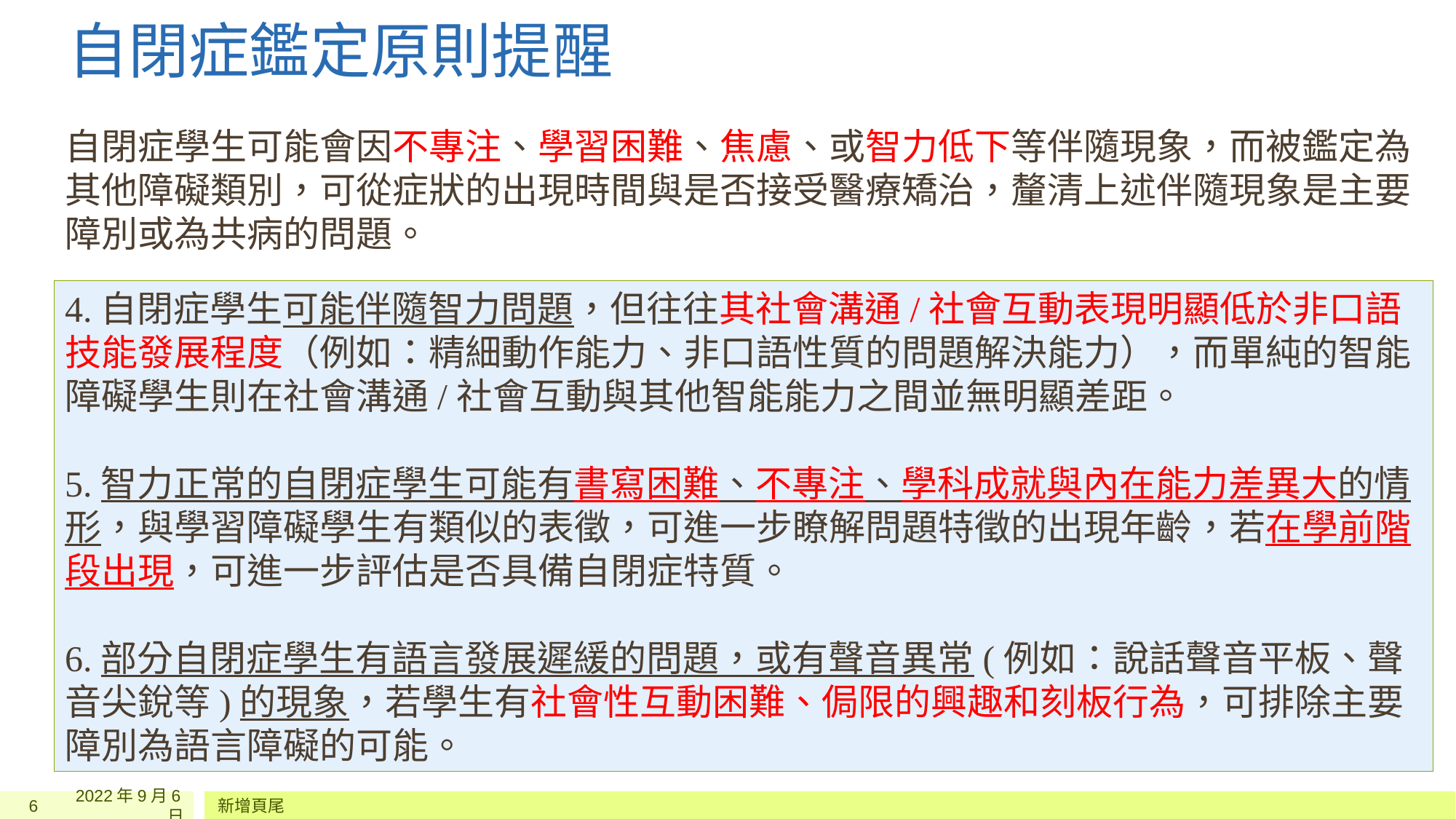

自閉症鑑定原則提醒
自閉症學生可能會因不專注、學習困難、焦慮、或智力低下等伴隨現象，而被鑑定為其他障礙類別，可從症狀的出現時間與是否接受醫療矯治，釐清上述伴隨現象是主要障別或為共病的問題。
4.自閉症學生可能伴隨智力問題，但往往其社會溝通/社會互動表現明顯低於非口語技能發展程度（例如：精細動作能力、非口語性質的問題解決能力），而單純的智能障礙學生則在社會溝通/社會互動與其他智能能力之間並無明顯差距。

5.智力正常的自閉症學生可能有書寫困難、不專注、學科成就與內在能力差異大的情形，與學習障礙學生有類似的表徵，可進一步瞭解問題特徵的出現年齡，若在學前階段出現，可進一步評估是否具備自閉症特質。

6.部分自閉症學生有語言發展遲緩的問題，或有聲音異常(例如：說話聲音平板、聲音尖銳等)的現象，若學生有社會性互動困難、侷限的興趣和刻板行為，可排除主要障別為語言障礙的可能。
6
2022年9月6日
新增頁尾